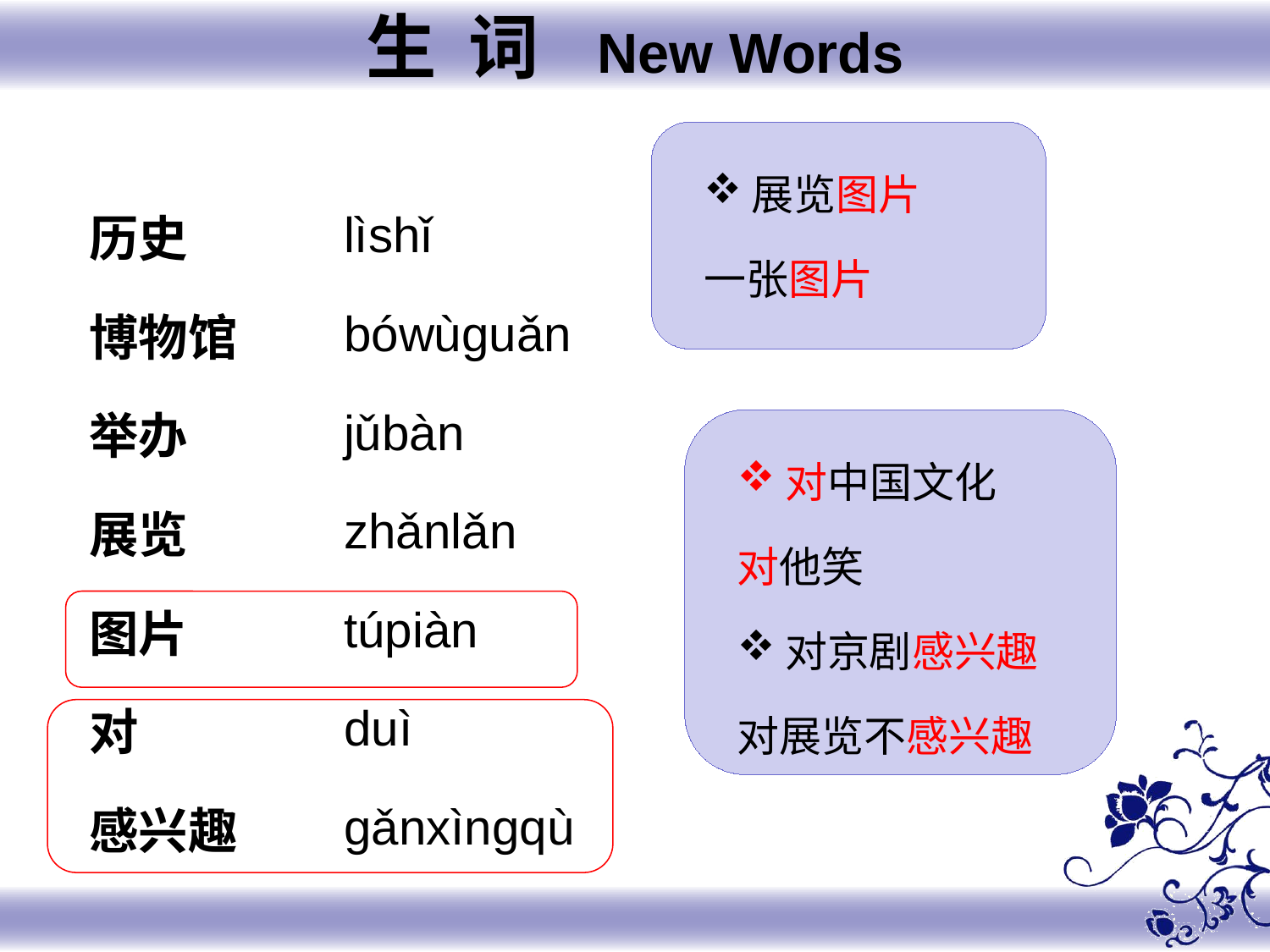

生  词   New Words

展览图片
一张图片

lìshǐ
bówùɡuǎn
jǔbàn
zhǎnlǎn
túpiàn
duì
ɡǎnxìnɡqù
历史
博物馆
举办
展览
图片
对
感兴趣

对中国文化
对他笑
对京剧感兴趣
对展览不感兴趣